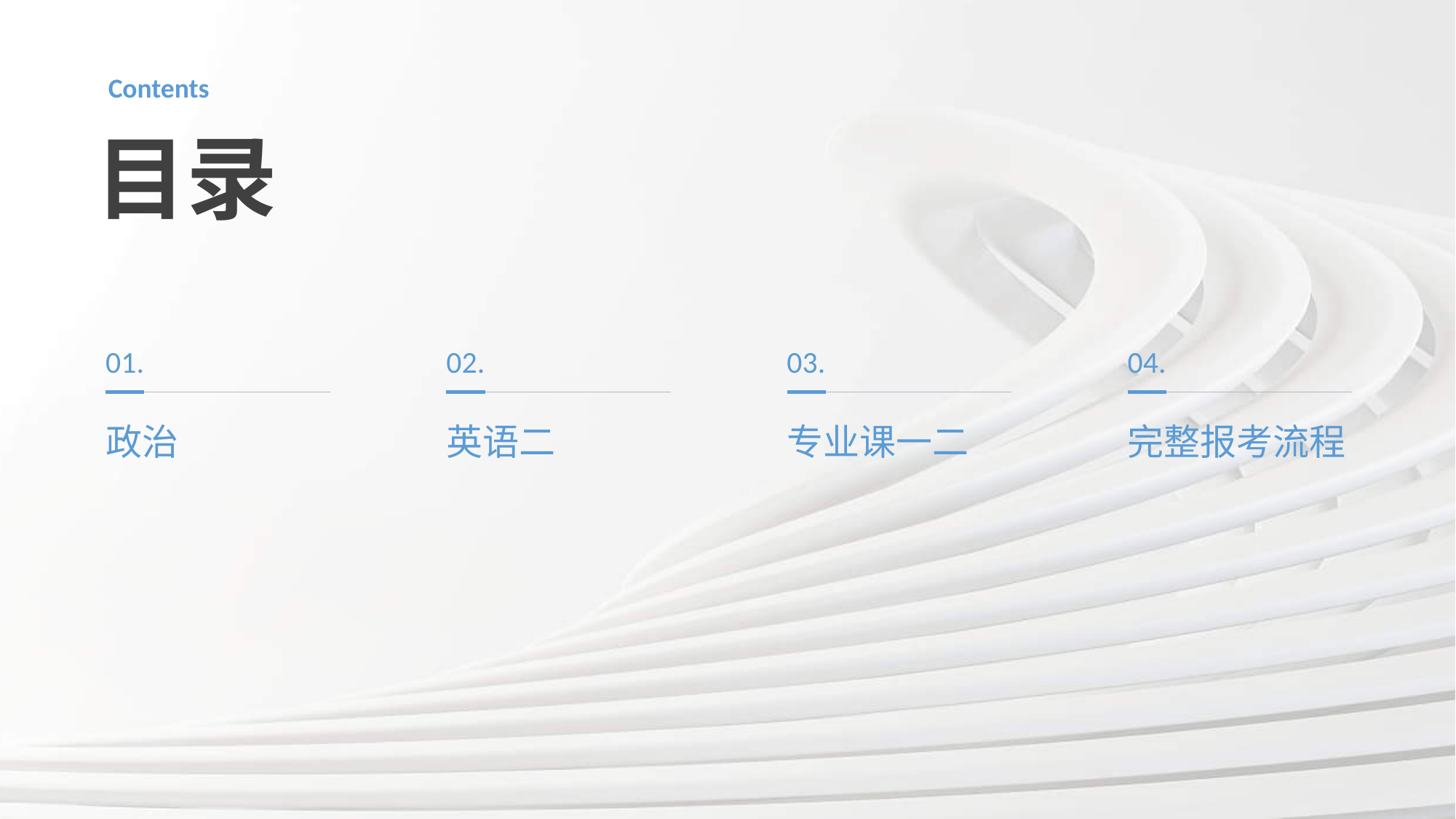

Contents
目录
01.
02.
03.
04.
政治
英语二
专业课一二
完整报考流程